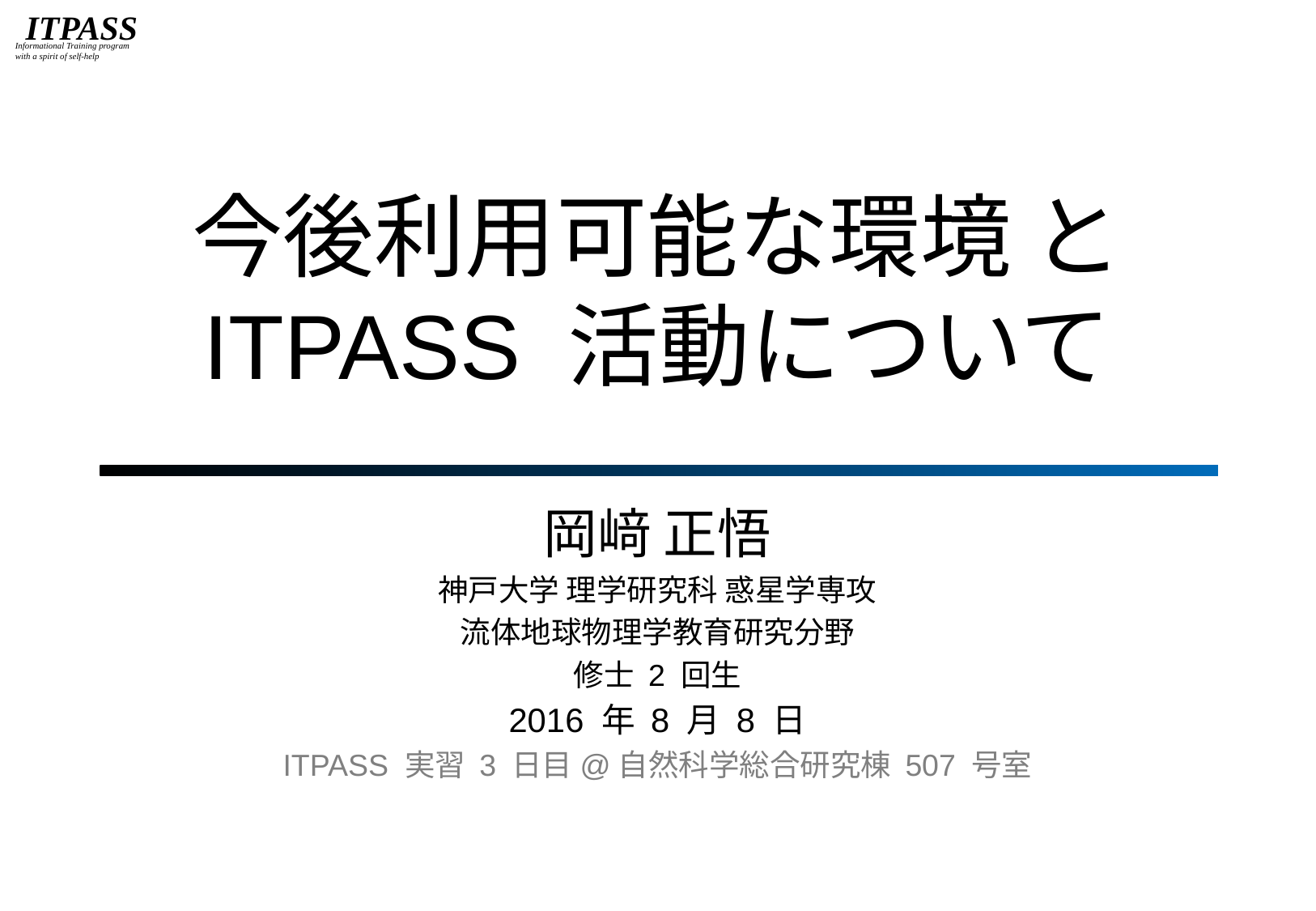

# 今後利用可能な環境 と ITPASS 活動について
岡﨑 正悟
神戸大学 理学研究科 惑星学専攻
流体地球物理学教育研究分野
修士 2 回生
2016 年 8 月 8 日
ITPASS 実習 3 日目@自然科学総合研究棟 507 号室